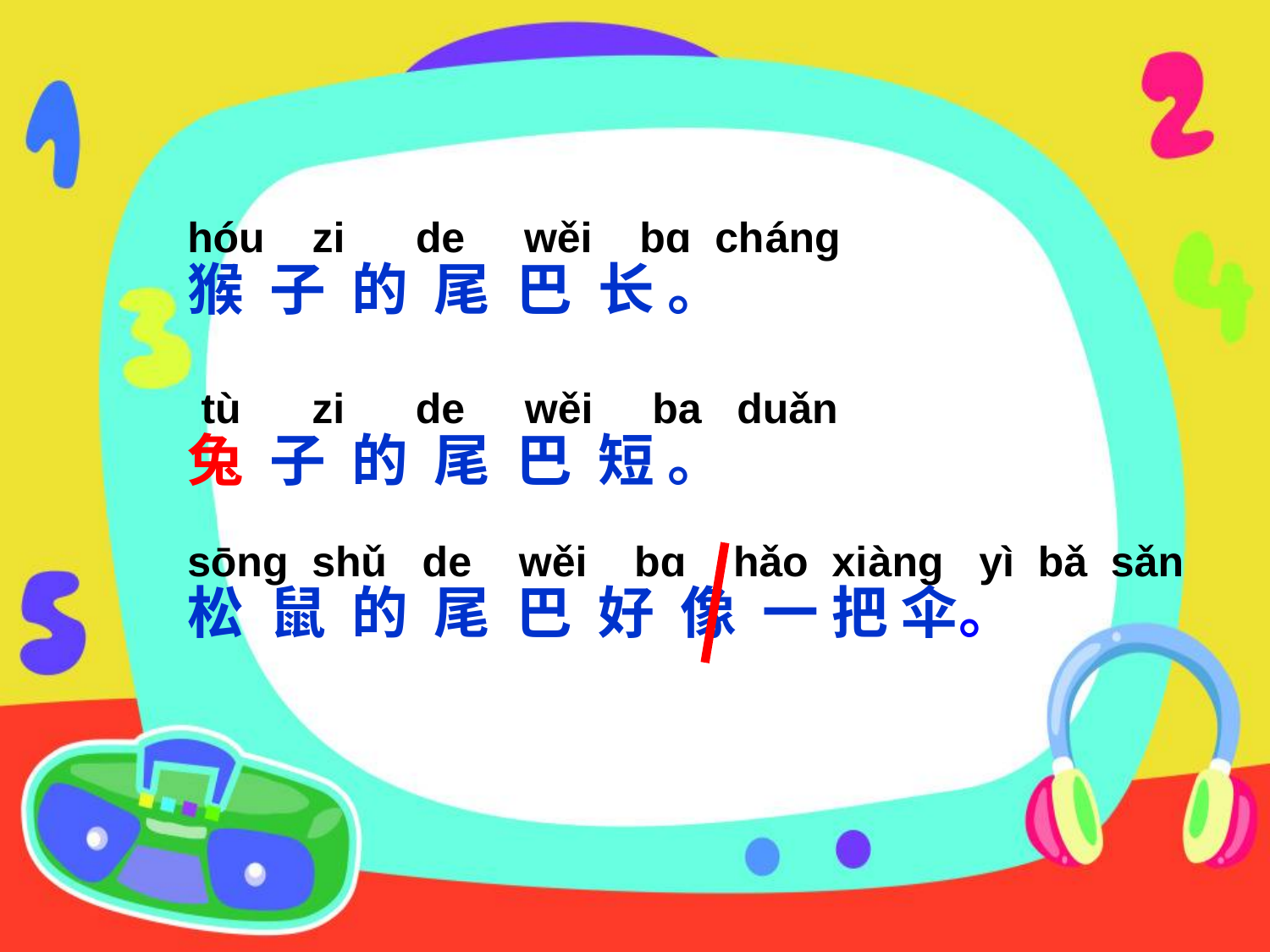

hóu    zi      de     wěi    bɑ  cháng
猴  子  的  尾  巴  长 。
 tù      zi      de     wěi     ba   duǎn
兔  子  的  尾  巴  短 。
sōng  shǔ   de    wěi    bɑ    hǎo  xiàng   yì  bǎ  sǎn
松  鼠  的  尾  巴  好  像  一 把 伞。